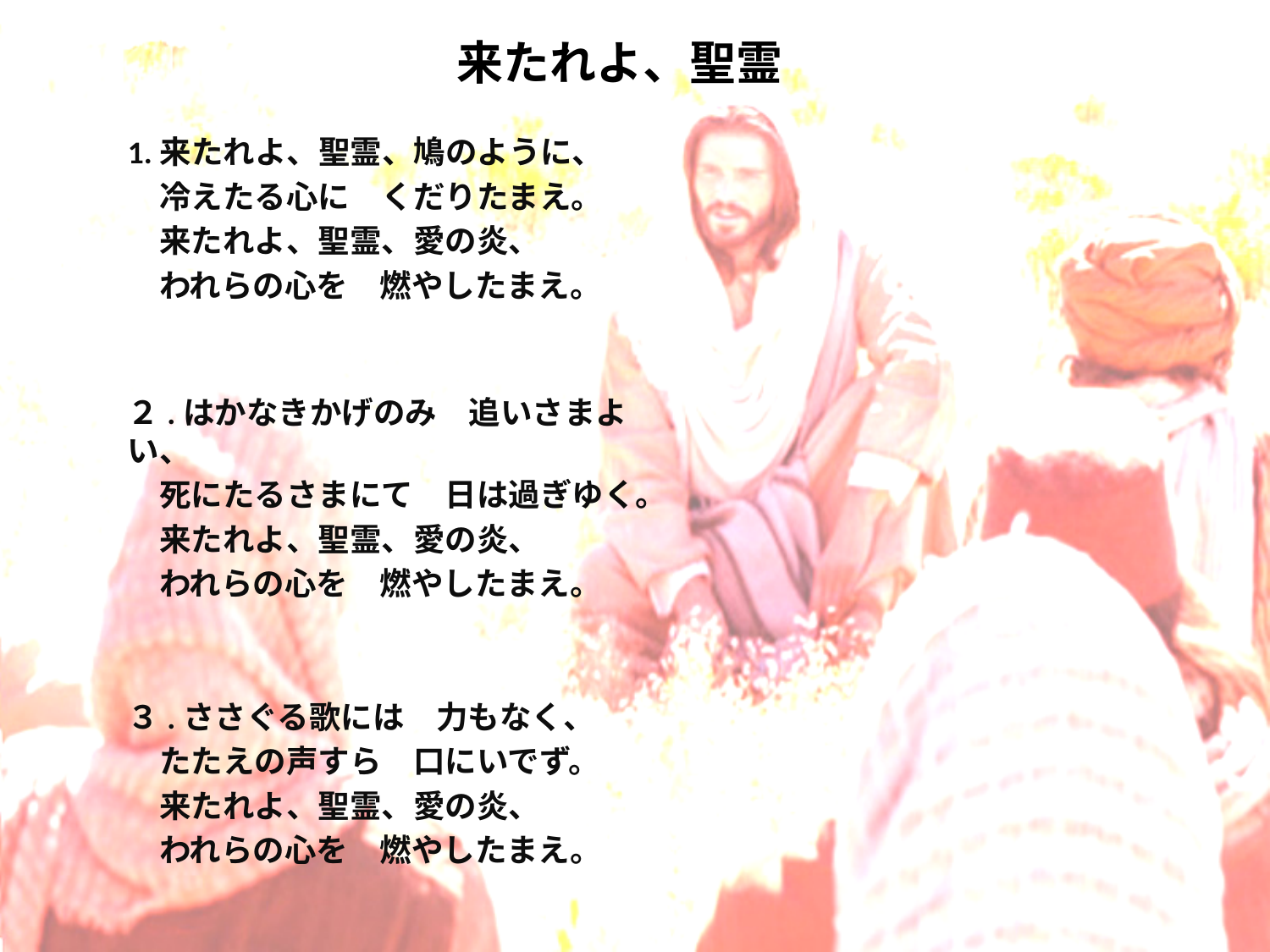

# 来たれよ、聖霊
1.来たれよ、聖霊、鳩のように、
　冷えたる心に　くだりたまえ。
　来たれよ、聖霊、愛の炎、
　われらの心を　燃やしたまえ。

２.はかなきかげのみ　追いさまよい、
　死にたるさまにて　日は過ぎゆく。
　来たれよ、聖霊、愛の炎、
　われらの心を　燃やしたまえ。

３.ささぐる歌には　力もなく、
　たたえの声すら　口にいでず。
　来たれよ、聖霊、愛の炎、
　われらの心を　燃やしたまえ。